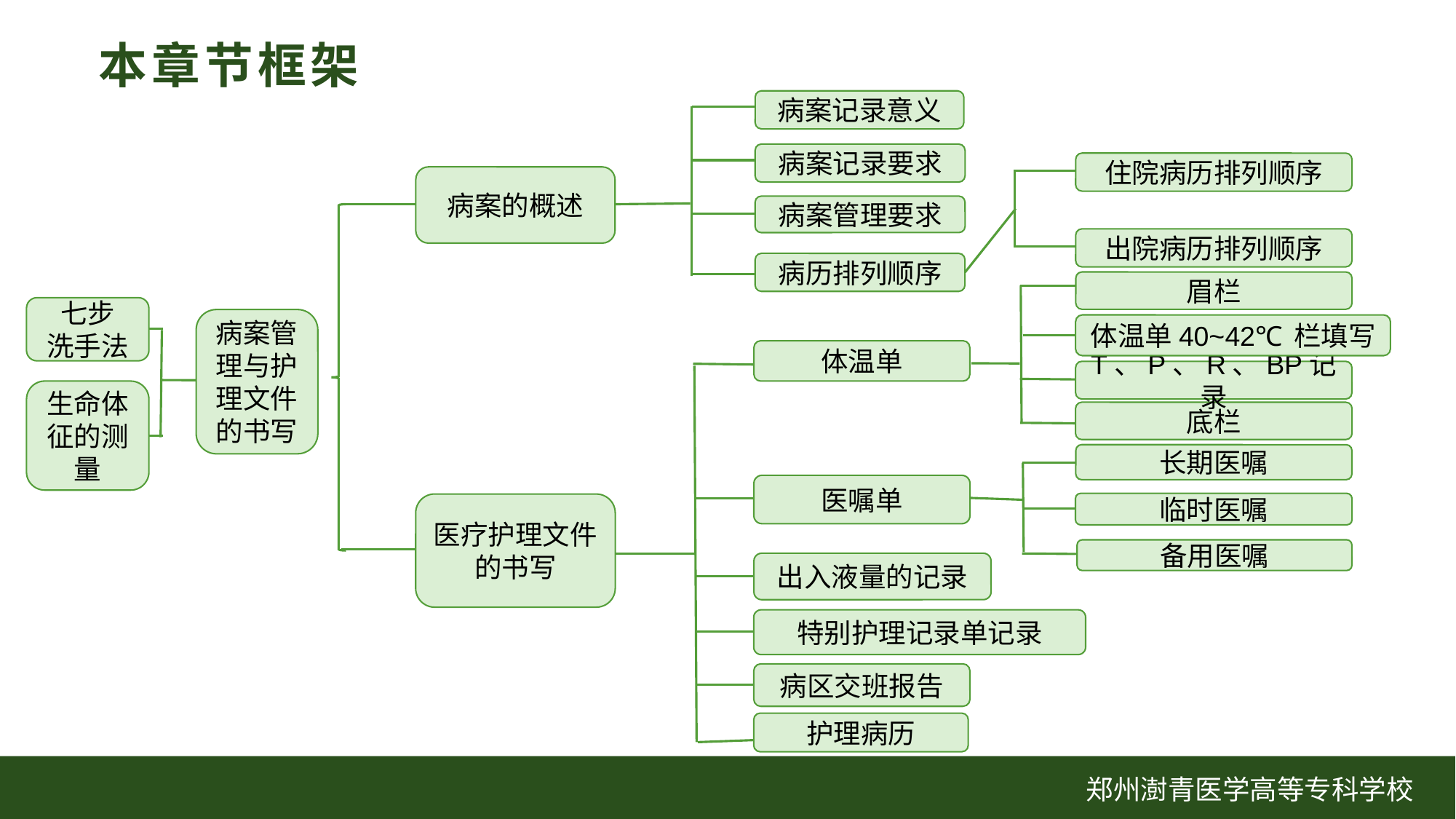

本章节框架
病案记录意义
病案记录要求
住院病历排列顺序
病案的概述
病案管理要求

出院病历排列顺序
病历排列顺序
眉栏
七步
洗手法
病案管理与护理文件的书写
体温单40~42℃栏填写
体温单
T、P、R、BP记录
生命体征的测量
底栏
长期医嘱
医嘱单
临时医嘱
医疗护理文件的书写
备用医嘱
出入液量的记录
特别护理记录单记录
病区交班报告
护理病历
郑州澍青医学高等专科学校